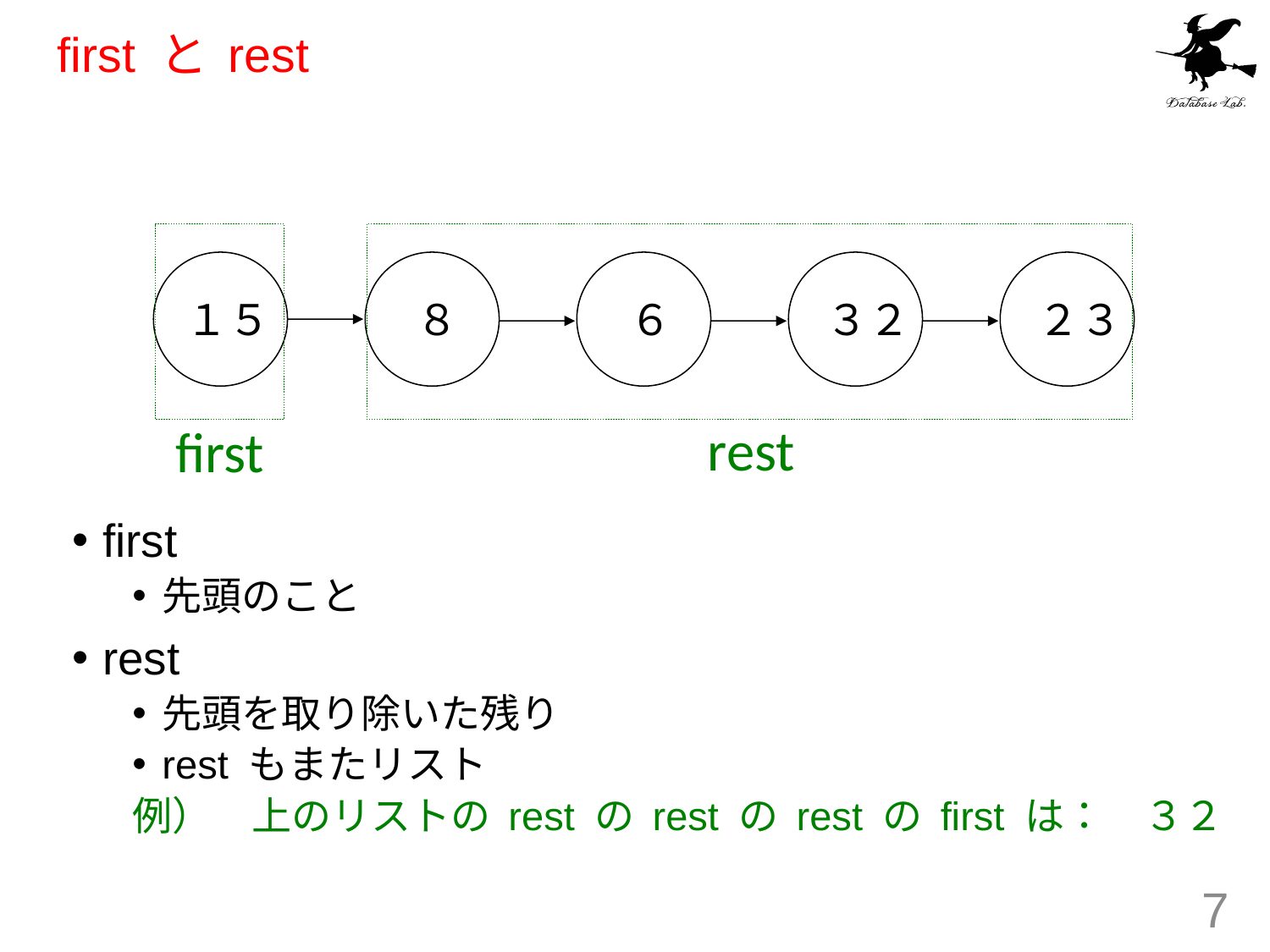

# first と rest

１５
８
６
３２
２３

rest
first
first
先頭のこと
rest
先頭を取り除いた残り
rest もまたリスト
例）　上のリストの rest の rest の rest の first は：　３２
7